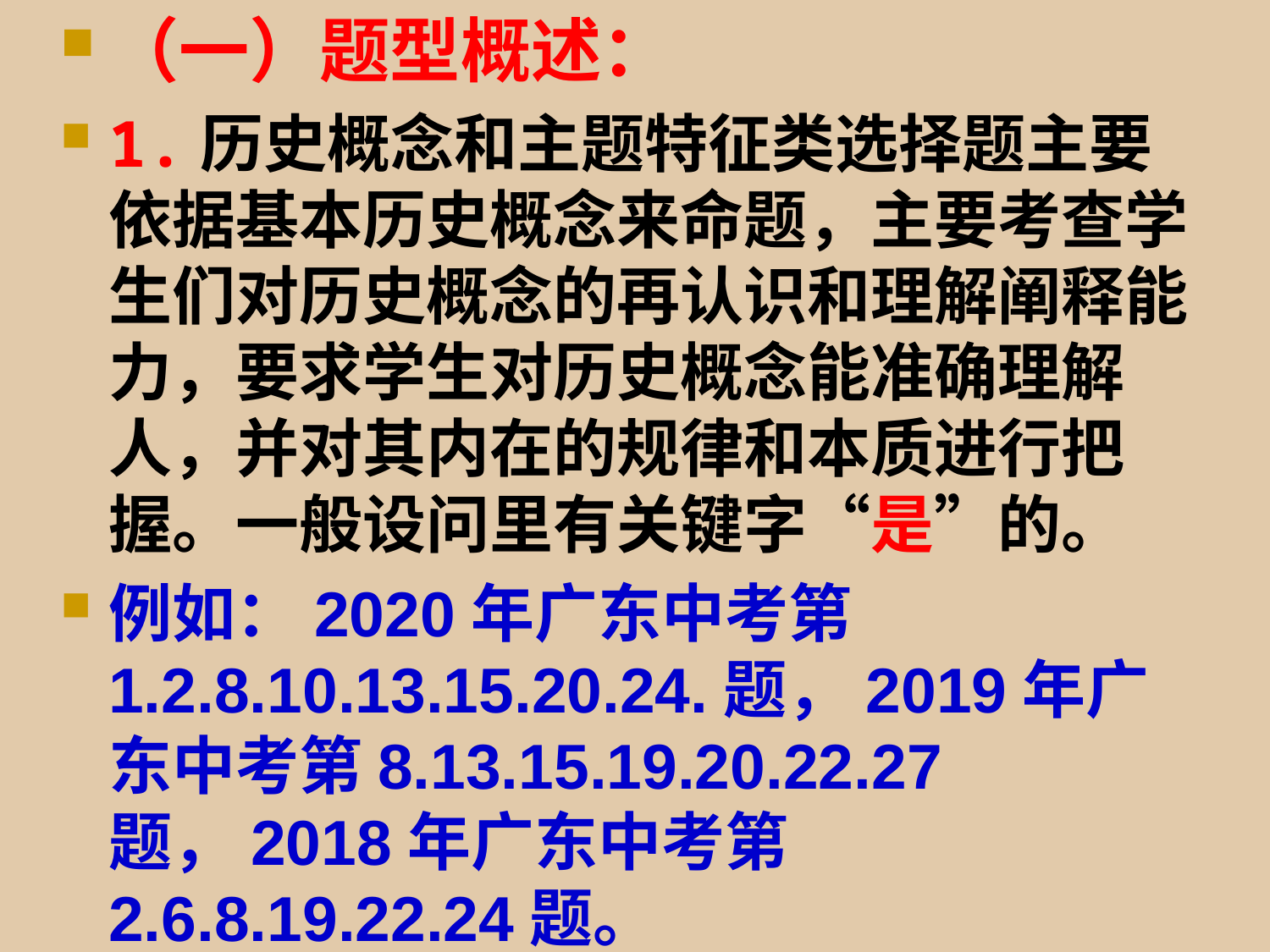

（一）题型概述：
1.历史概念和主题特征类选择题主要依据基本历史概念来命题，主要考查学生们对历史概念的再认识和理解阐释能力，要求学生对历史概念能准确理解人，并对其内在的规律和本质进行把握。一般设问里有关键字“是”的。
例如：2020年广东中考第1.2.8.10.13.15.20.24.题，2019年广东中考第8.13.15.19.20.22.27题，2018年广东中考第2.6.8.19.22.24题。